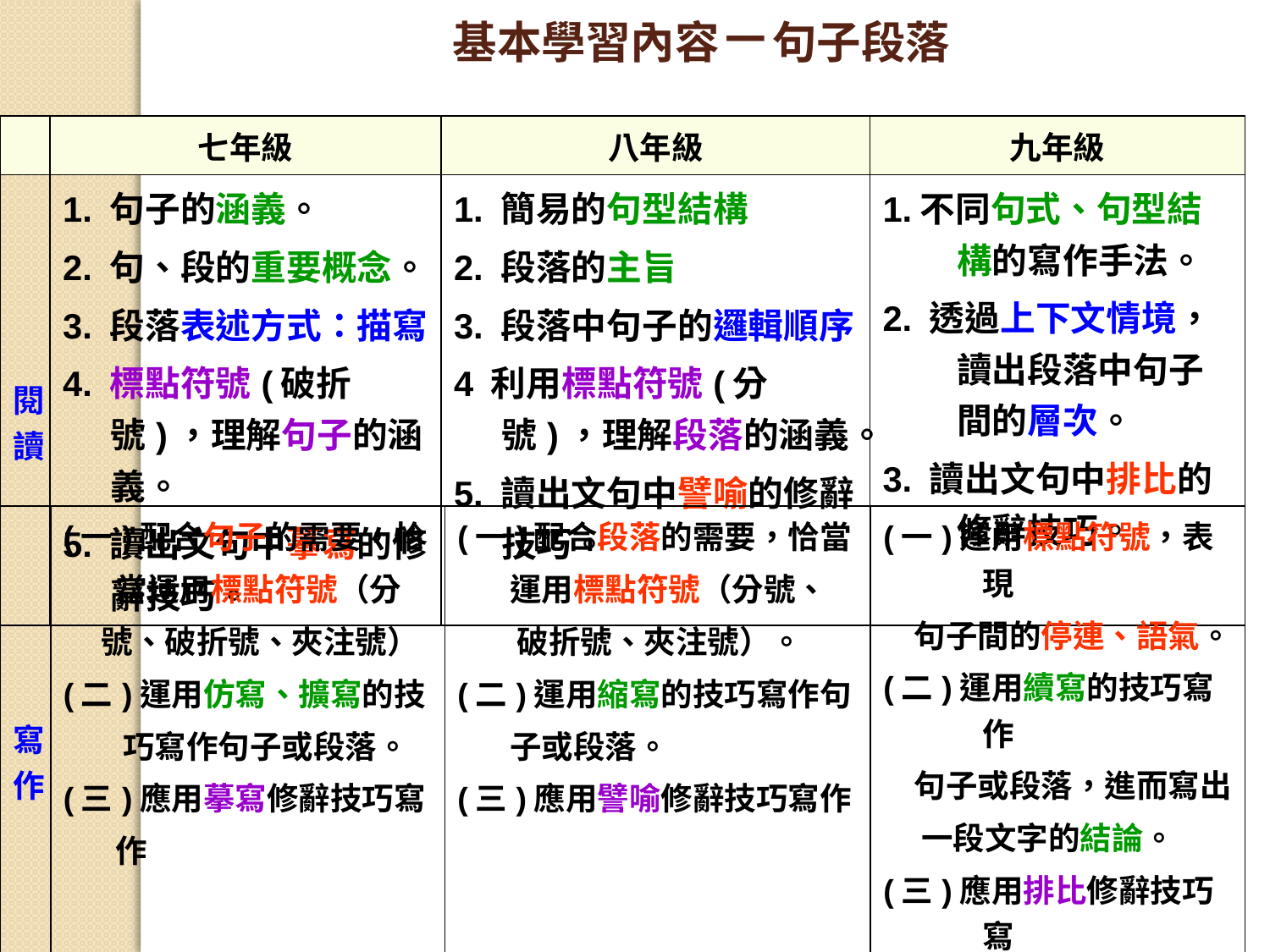

基本學習內容－句子段落
|  | 七年級 | 八年級 | 九年級 |
| --- | --- | --- | --- |
| 閱 讀 | 1. 句子的涵義。 2. 句、段的重要概念。 3. 段落表述方式：描寫 4. 標點符號(破折號)，理解句子的涵義。 5. 讀出文句中摹寫的修辭技巧。 | 1. 簡易的句型結構 2. 段落的主旨 3. 段落中句子的邏輯順序 4 利用標點符號(分號)，理解段落的涵義。 5. 讀出文句中譬喻的修辭技巧。 | 1.不同句式、句型結構的寫作手法。 2. 透過上下文情境，讀出段落中句子間的層次。 3. 讀出文句中排比的修辭技巧。 |
| 寫 作 | (一)配合句子的需要，恰 當運用標點符號（分 號、破折號、夾注號） (二)運用仿寫、擴寫的技 巧寫作句子或段落。 (三)應用摹寫修辭技巧寫 作 | (一)配合段落的需要，恰當 運用標點符號（分號、 破折號、夾注號）。 (二)運用縮寫的技巧寫作句 子或段落。 (三)應用譬喻修辭技巧寫作 | (一)運用標點符號，表現 句子間的停連、語氣。 (二)運用續寫的技巧寫作 句子或段落，進而寫出 一段文字的結論。 (三)應用排比修辭技巧寫 作。 |
| --- | --- | --- | --- |